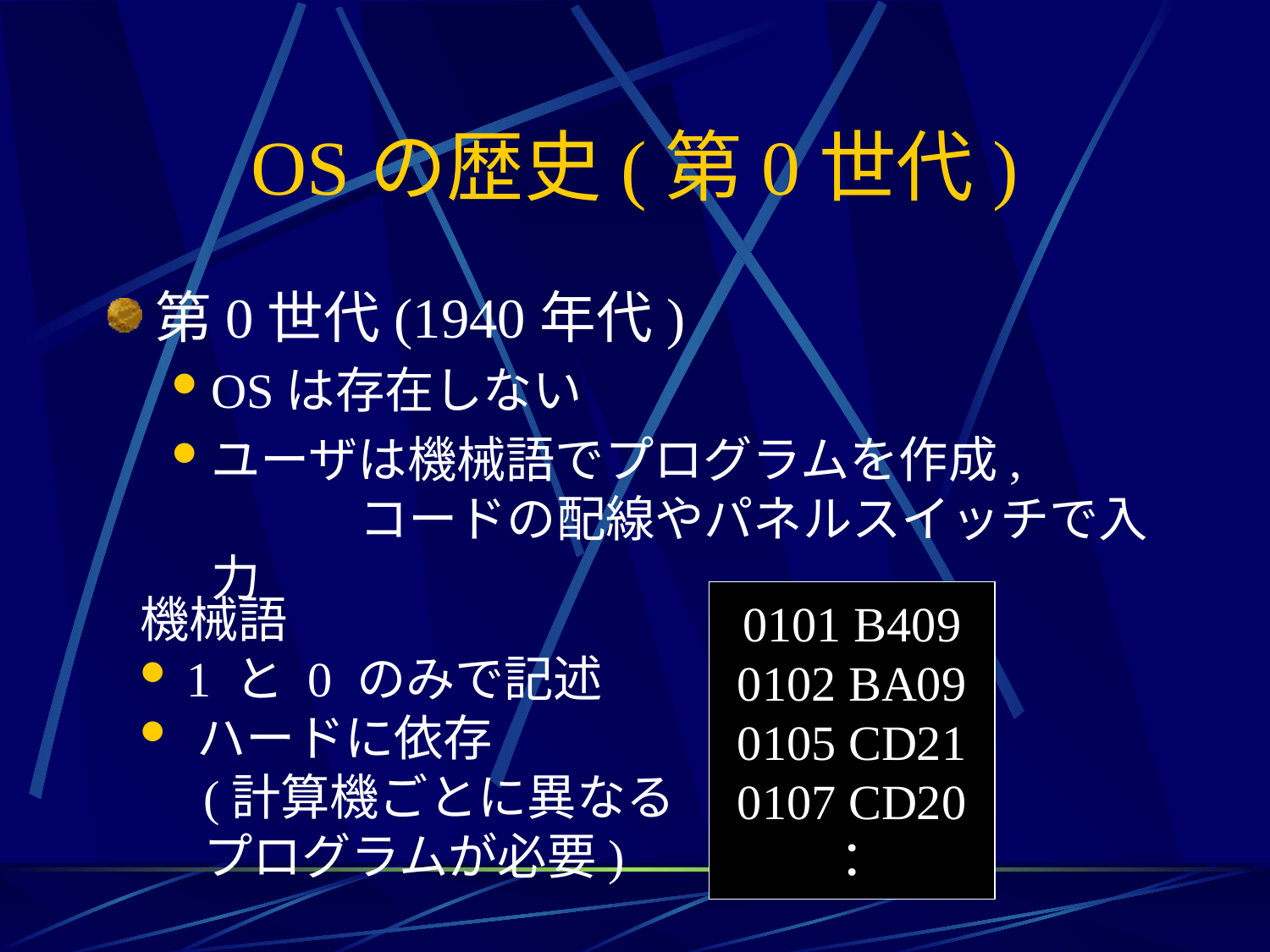

# OSの歴史(第0世代)
第0世代(1940年代)
OSは存在しない
ユーザは機械語でプログラムを作成,　　　　　コードの配線やパネルスイッチで入力
機械語
 1 と 0 のみで記述
 ハードに依存
(計算機ごとに異なる
プログラムが必要)
0101 B409
0102 BA09
0105 CD21
0107 CD20
：